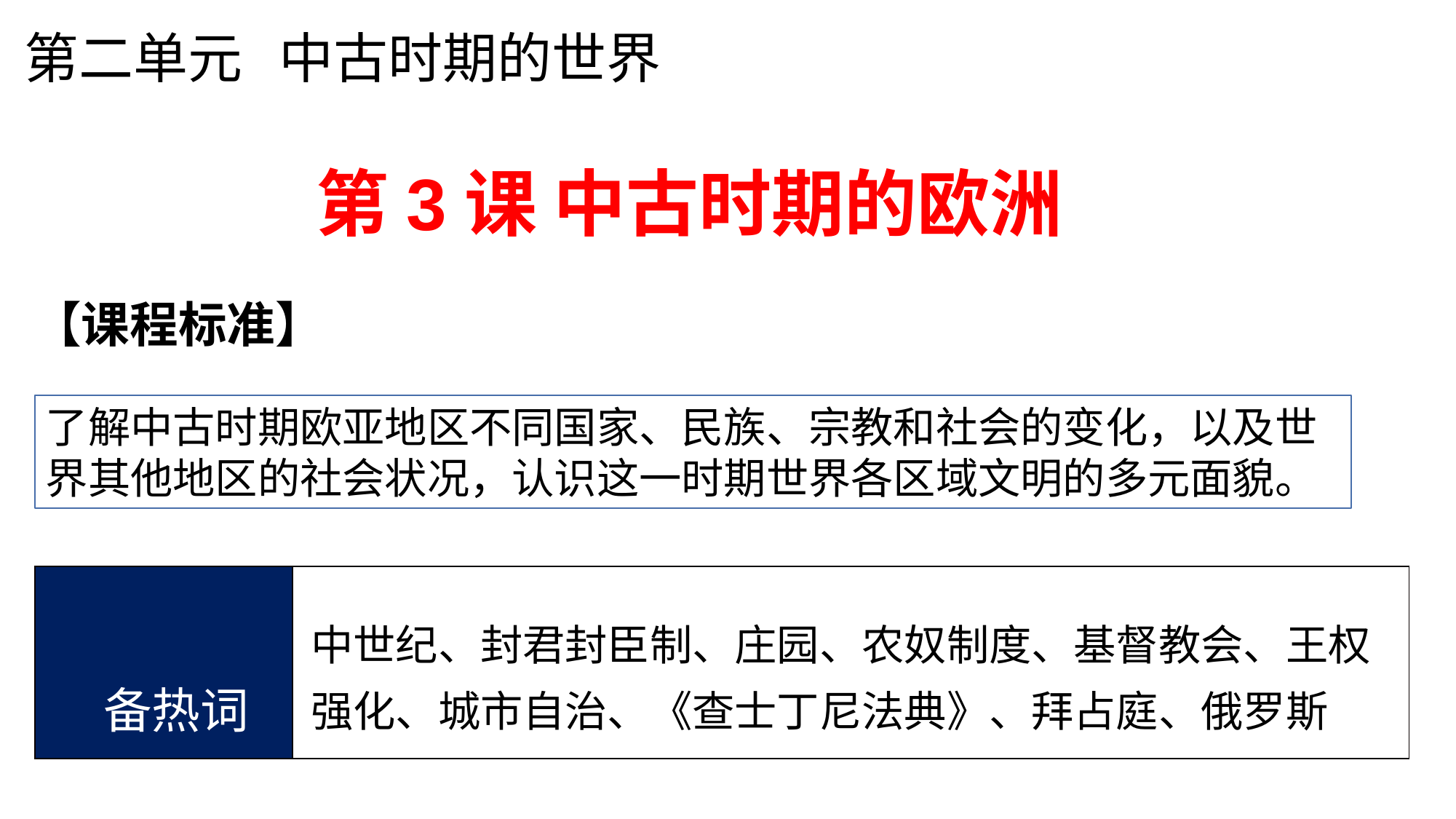

第二单元   中古时期的世界
第3课 中古时期的欧洲
【课程标准】
了解中古时期欧亚地区不同国家、民族、宗教和社会的变化，以及世界其他地区的社会状况，认识这一时期世界各区域文明的多元面貌。
| 备热词 |  |
| --- | --- |
中世纪、封君封臣制、庄园、农奴制度、基督教会、王权强化、城市自治、《查士丁尼法典》、拜占庭、俄罗斯